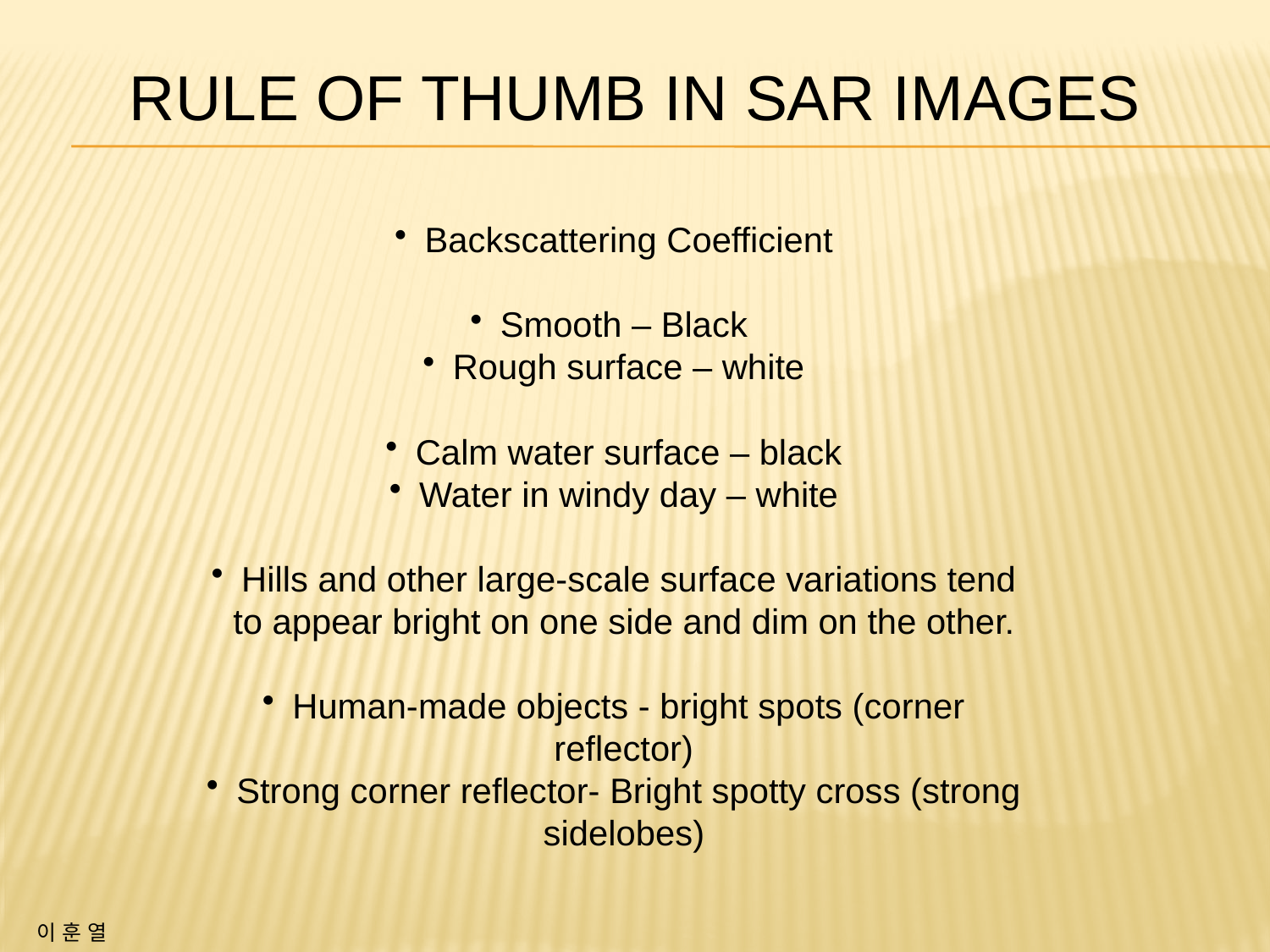

# Rule of Thumb in SAR images
Backscattering Coefficient

Smooth – Black
Rough surface – white

Calm water surface – black
Water in windy day – white

Hills and other large-scale surface variations tend to appear bright on one side and dim on the other.

Human-made objects - bright spots (corner reflector)
Strong corner reflector- Bright spotty cross (strong sidelobes)

이 훈 열